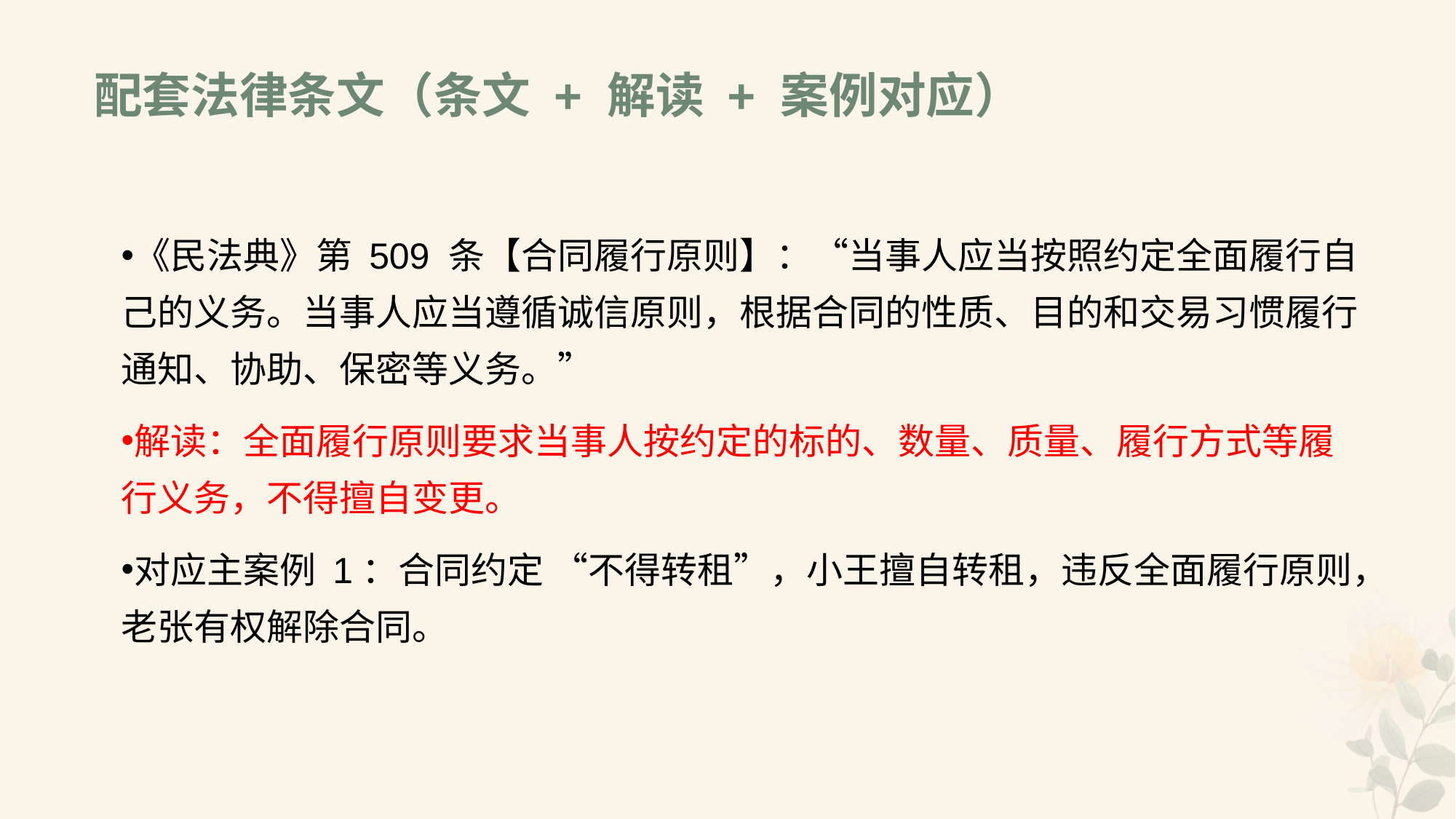

# 配套法律条文（条文 + 解读 + 案例对应）

《民法典》第 509 条【合同履行原则】：“当事人应当按照约定全面履行自己的义务。当事人应当遵循诚信原则，根据合同的性质、目的和交易习惯履行通知、协助、保密等义务。”
解读：全面履行原则要求当事人按约定的标的、数量、质量、履行方式等履行义务，不得擅自变更。
对应主案例 1：合同约定 “不得转租”，小王擅自转租，违反全面履行原则，老张有权解除合同。